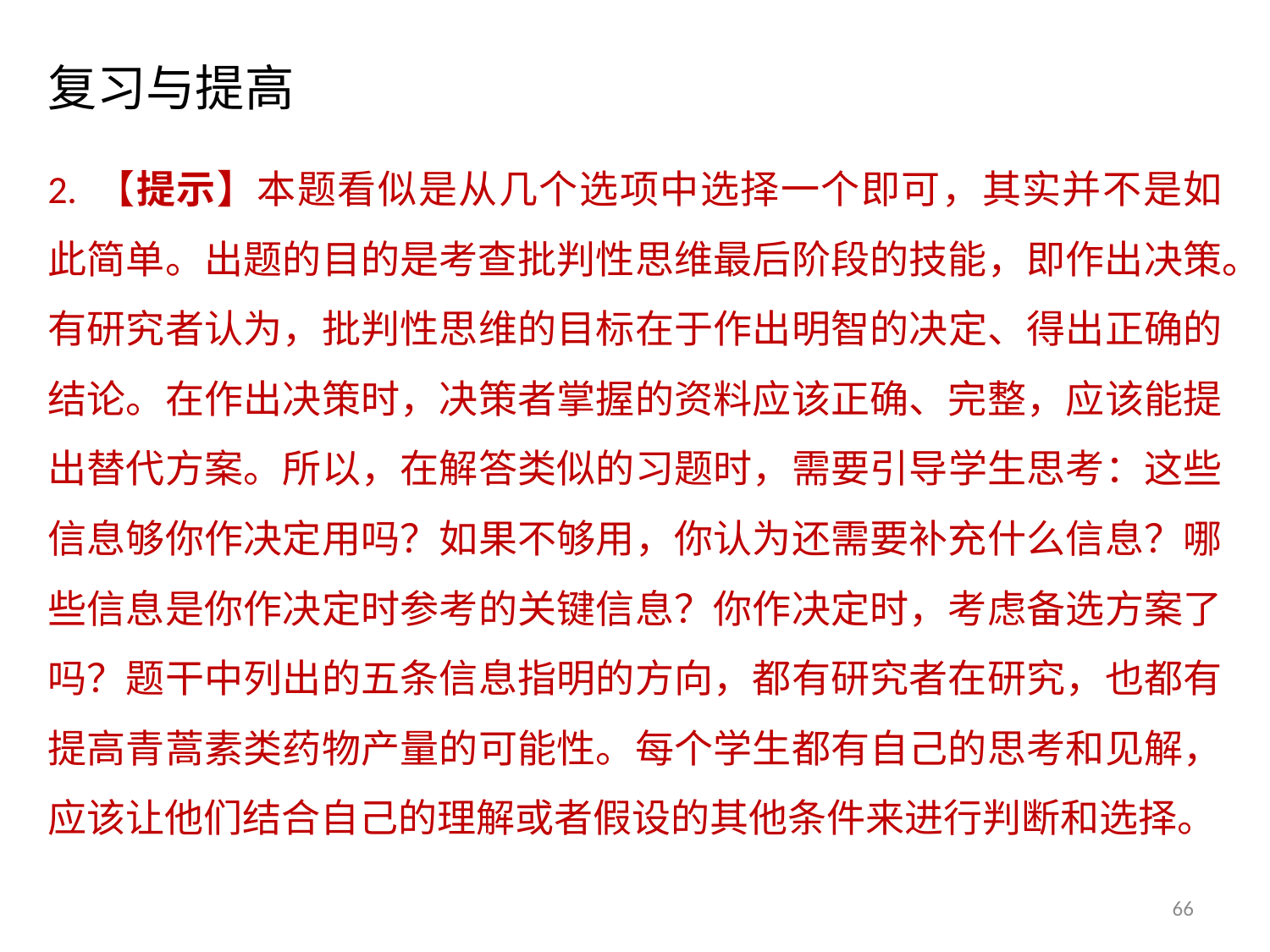

复习与提高
2. 【提示】本题看似是从几个选项中选择一个即可，其实并不是如此简单。出题的目的是考查批判性思维最后阶段的技能，即作出决策。有研究者认为，批判性思维的目标在于作出明智的决定、得出正确的结论。在作出决策时，决策者掌握的资料应该正确、完整，应该能提出替代方案。所以，在解答类似的习题时，需要引导学生思考：这些信息够你作决定用吗？如果不够用，你认为还需要补充什么信息？哪些信息是你作决定时参考的关键信息？你作决定时，考虑备选方案了吗？题干中列出的五条信息指明的方向，都有研究者在研究，也都有提高青蒿素类药物产量的可能性。每个学生都有自己的思考和见解，应该让他们结合自己的理解或者假设的其他条件来进行判断和选择。

66